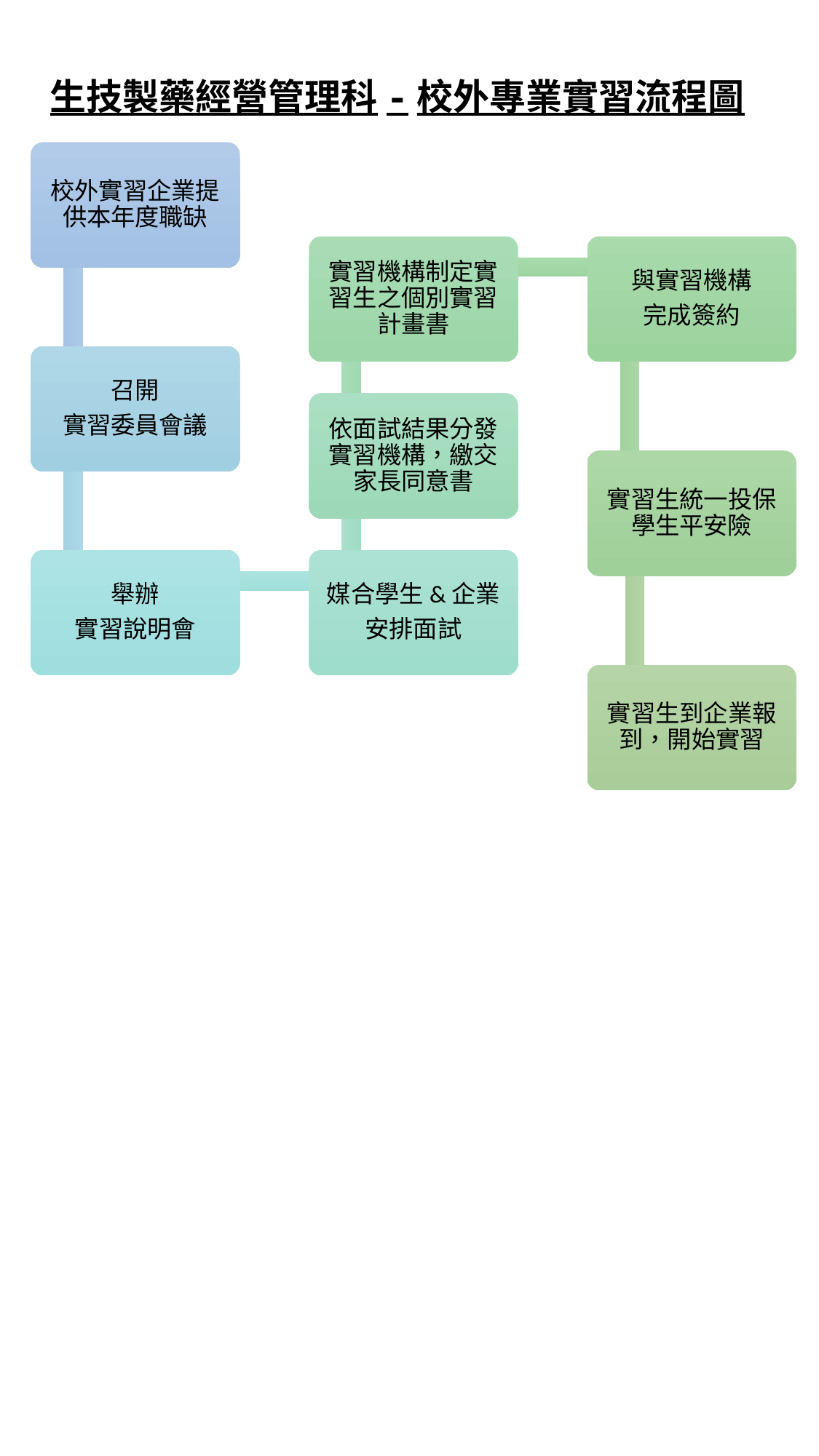

生技製藥經營管理科-校外專業實習流程圖
校外實習企業提供本年度職缺
實習機構制定實習生之個別實習計畫書
與實習機構
完成簽約

召開
實習委員會議

依面試結果分發實習機構，繳交家長同意書
實習生統一投保學生平安險

舉辦
實習說明會
媒合學生&企業
安排面試

實習生到企業報到，開始實習